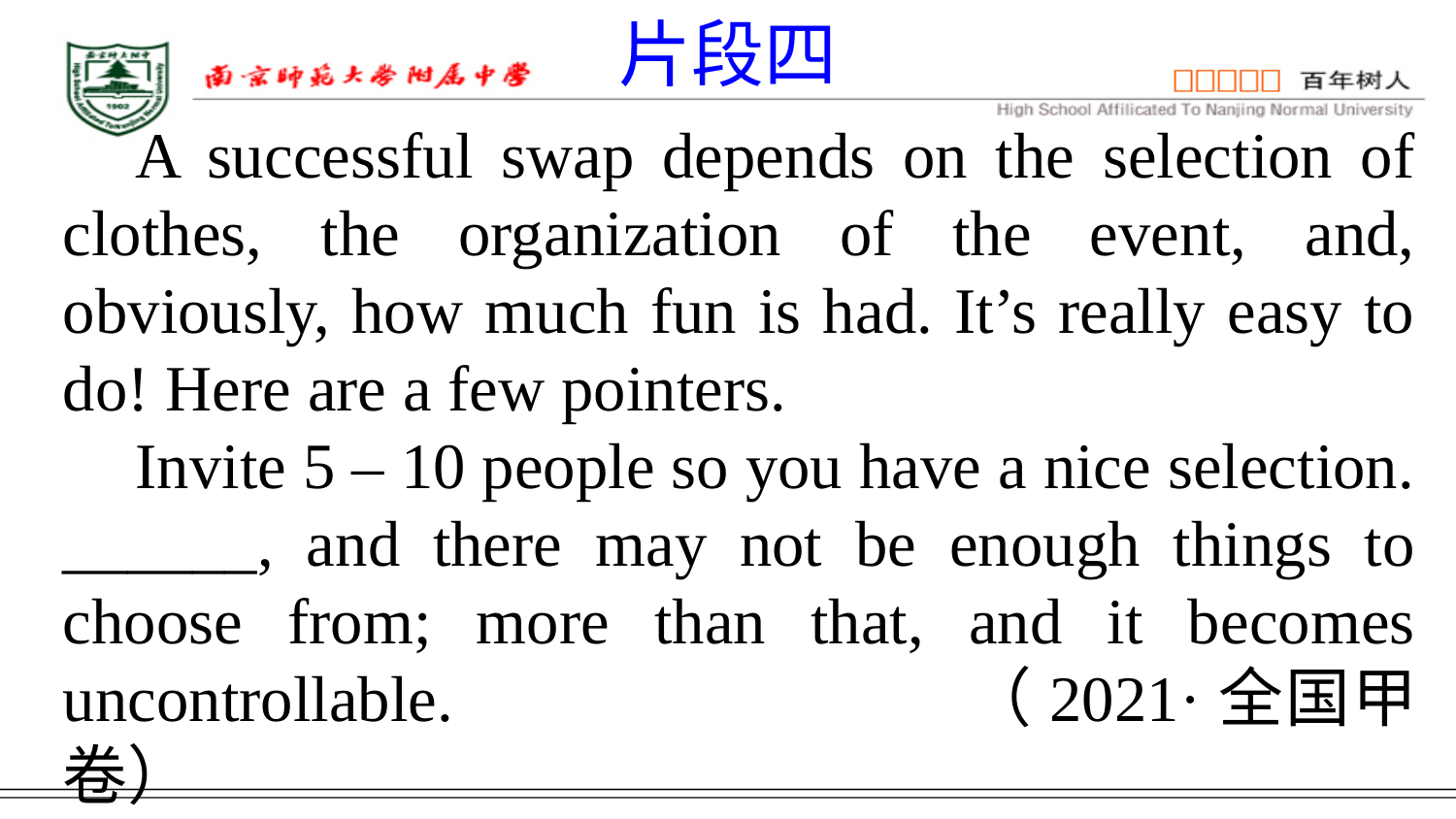

片段四
A successful swap depends on the selection of clothes, the organization of the event, and, obviously, how much fun is had. It’s really easy to do! Here are a few pointers.
Invite 5 – 10 people so you have a nice selection. ______, and there may not be enough things to choose from; more than that, and it becomes uncontrollable.                           （2021·全国甲卷）